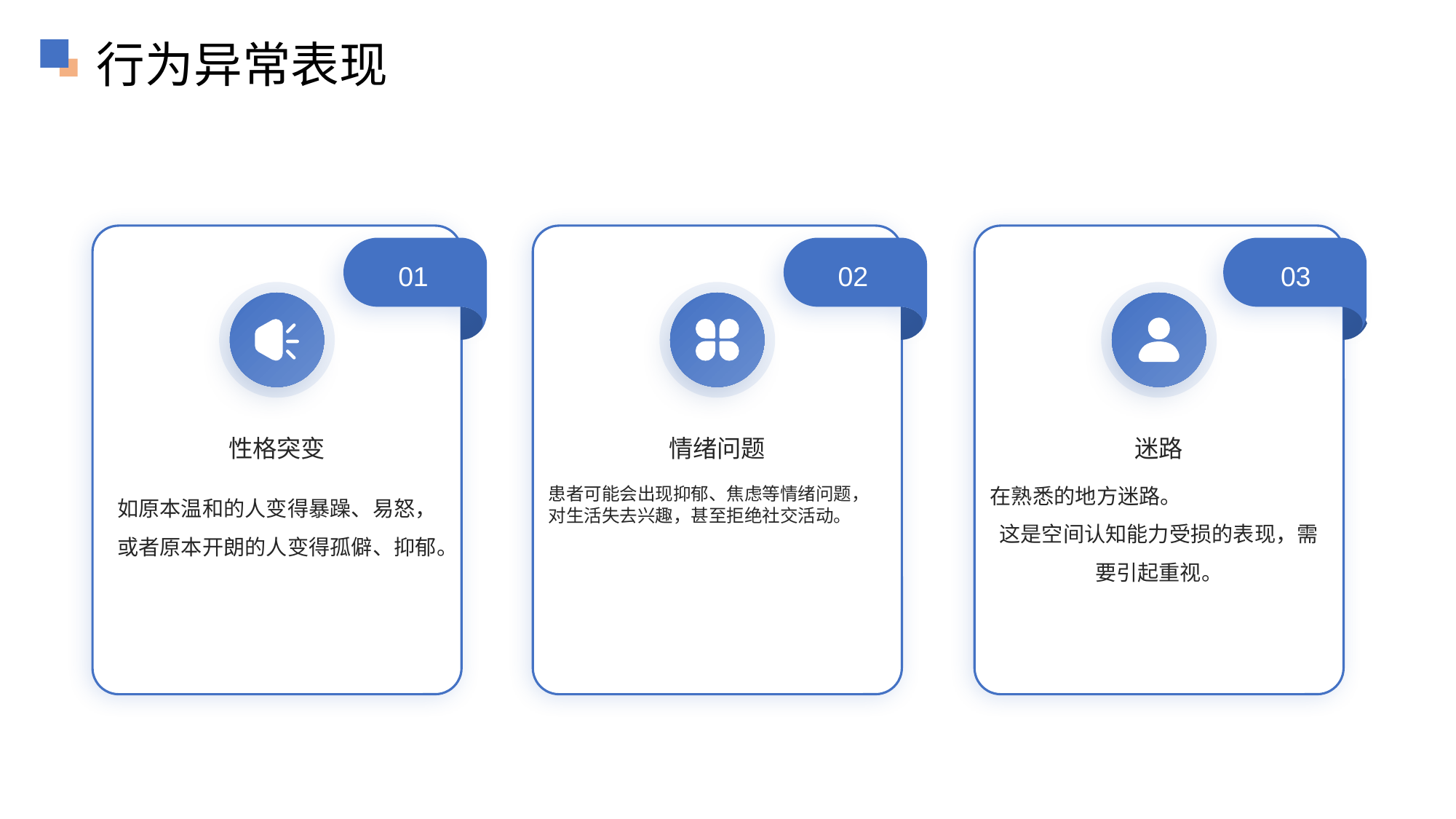

行为异常表现

01
02
03

性格突变
情绪问题
迷路
如原本温和的人变得暴躁、易怒，或者原本开朗的人变得孤僻、抑郁。
患者可能会出现抑郁、焦虑等情绪问题，对生活失去兴趣，甚至拒绝社交活动。

在熟悉的地方迷路。
这是空间认知能力受损的表现，需要引起重视。